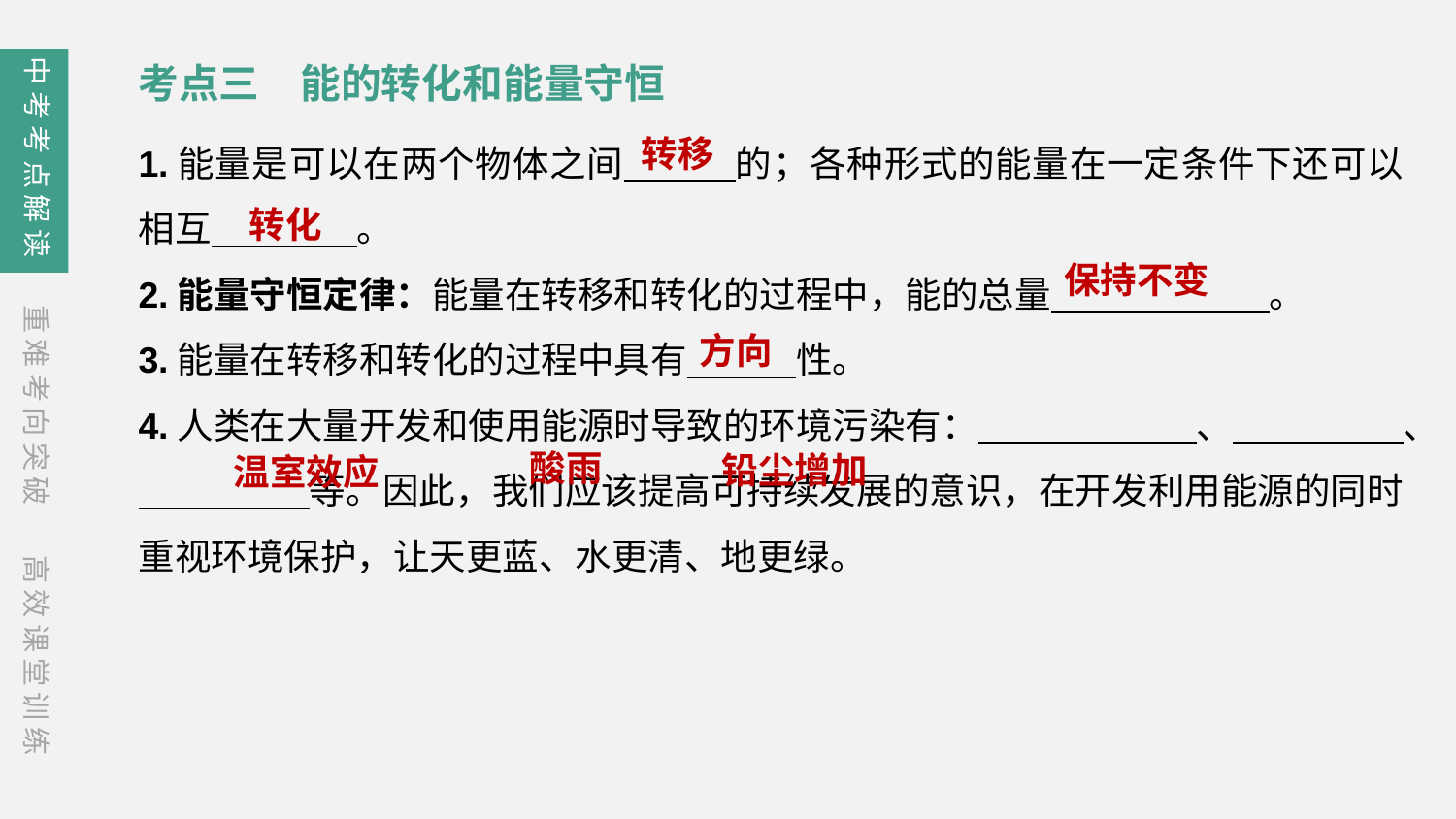

中考考点解读

考点三　能的转化和能量守恒
转移
1.能量是可以在两个物体之间　　　的；各种形式的能量在一定条件下还可以相互　　　　。
2.能量守恒定律：能量在转移和转化的过程中，能的总量　　　　　　。
3.能量在转移和转化的过程中具有　　　性。
4.人类在大量开发和使用能源时导致的环境污染有：　　　　　　、　　　   　、　　　   　等。因此，我们应该提高可持续发展的意识，在开发利用能源的同时重视环境保护，让天更蓝、水更清、地更绿。
转化
保持不变
重难考向突破
方向
酸雨
铅尘增加
温室效应
高效课堂训练